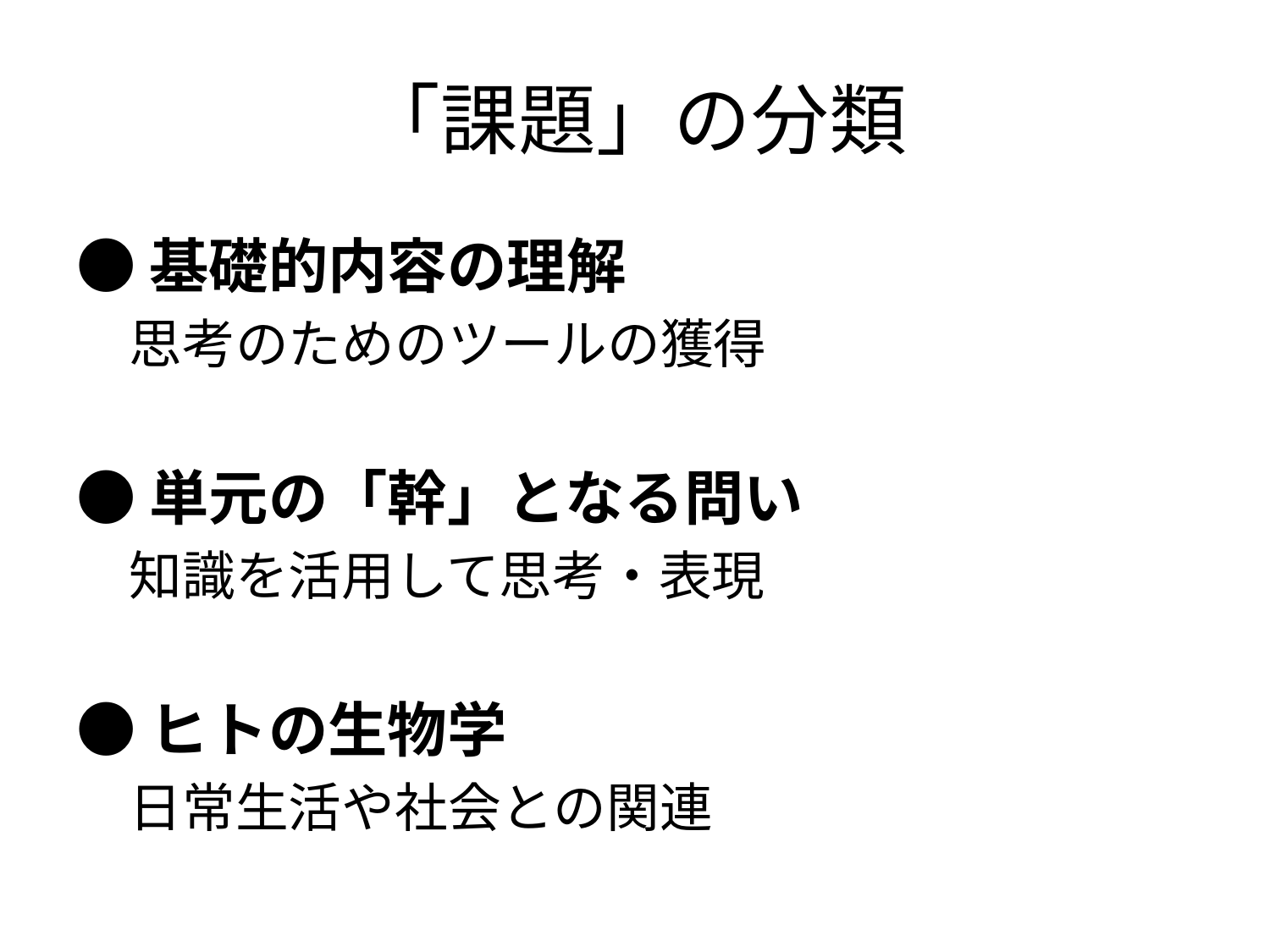

# 「課題」の分類
●基礎的内容の理解
　思考のためのツールの獲得

●単元の「幹」となる問い
　知識を活用して思考・表現

●ヒトの生物学
　日常生活や社会との関連